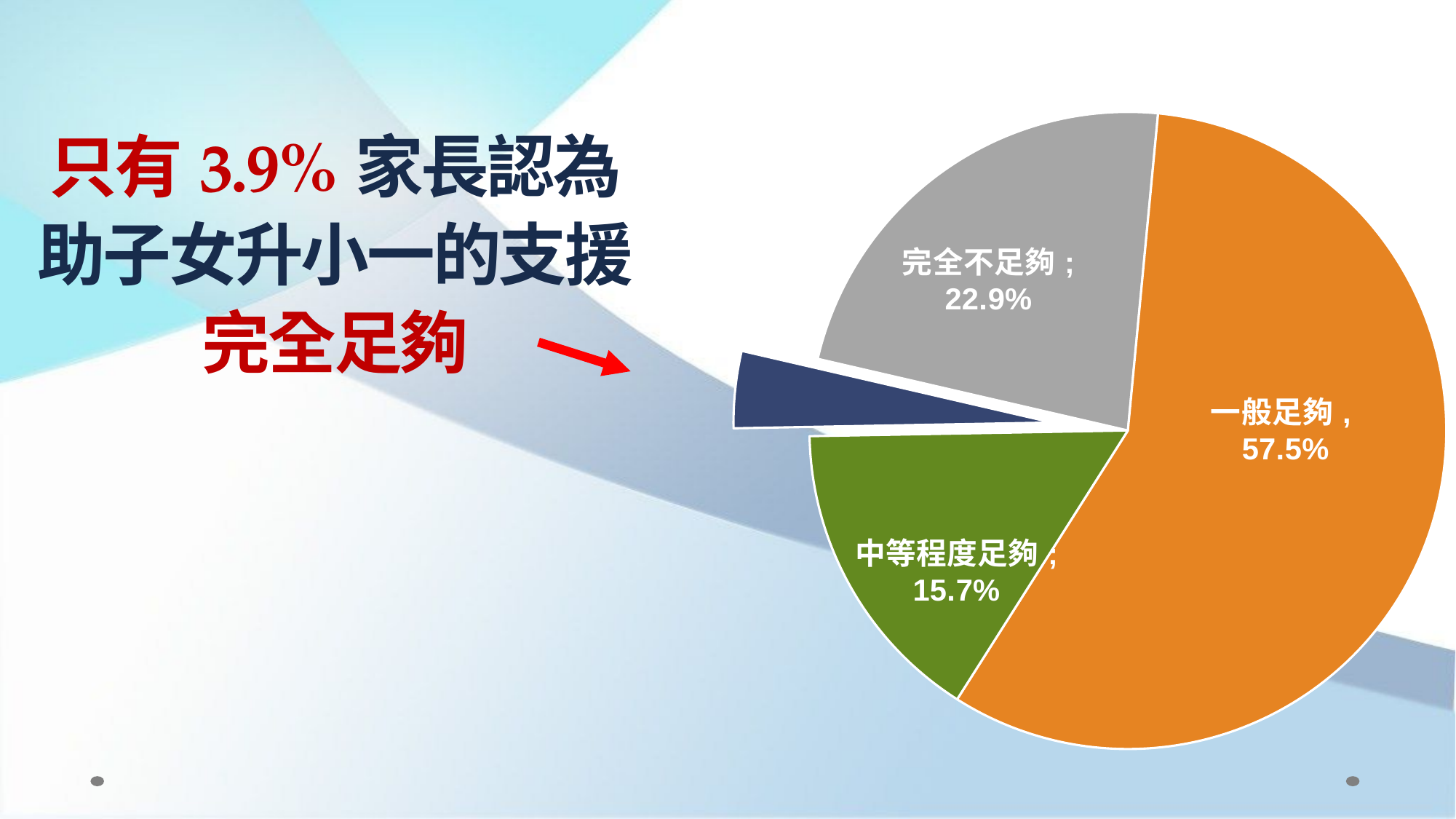

### Chart

| Category | 百分比 |
|---|---|
| 完全不足夠 | 0.229 |
| 一般足夠 | 0.575 |
| 中等程度足夠 | 0.157 |
| 完全足夠 | 0.039 |
# 只有3.9%家長認為
助子女升小一的支援完全足夠